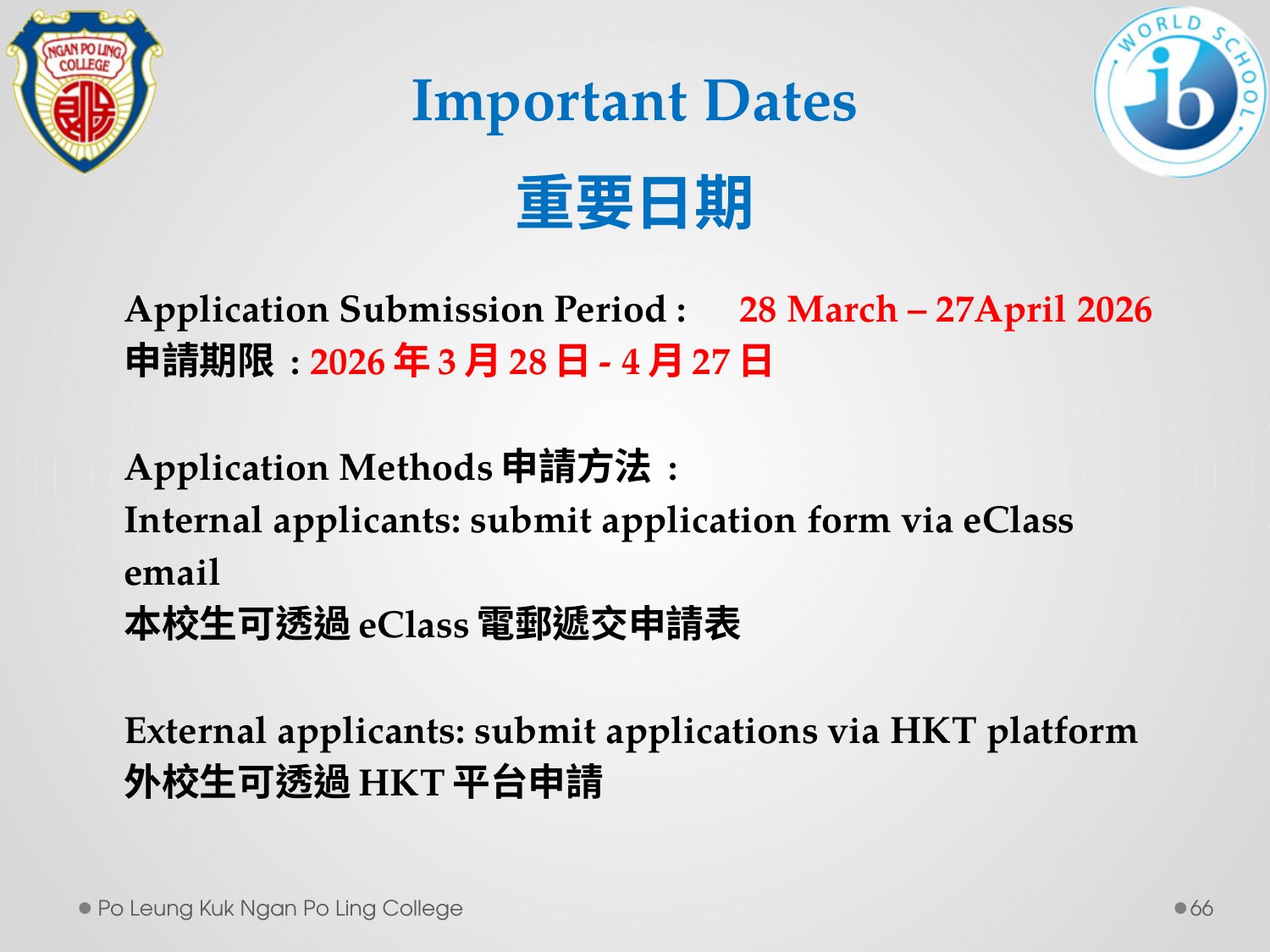

# Important Dates 重要日期
Application Submission Period :　28 March – 27April 2026
申請期限 : 2026年3月28日- 4月27日

Application Methods申請方法 :
Internal applicants: submit application form via eClass
email
本校生可透過eClass電郵遞交申請表

External applicants: submit applications via HKT platform
外校生可透過HKT平台申請
Po Leung Kuk Ngan Po Ling College
66